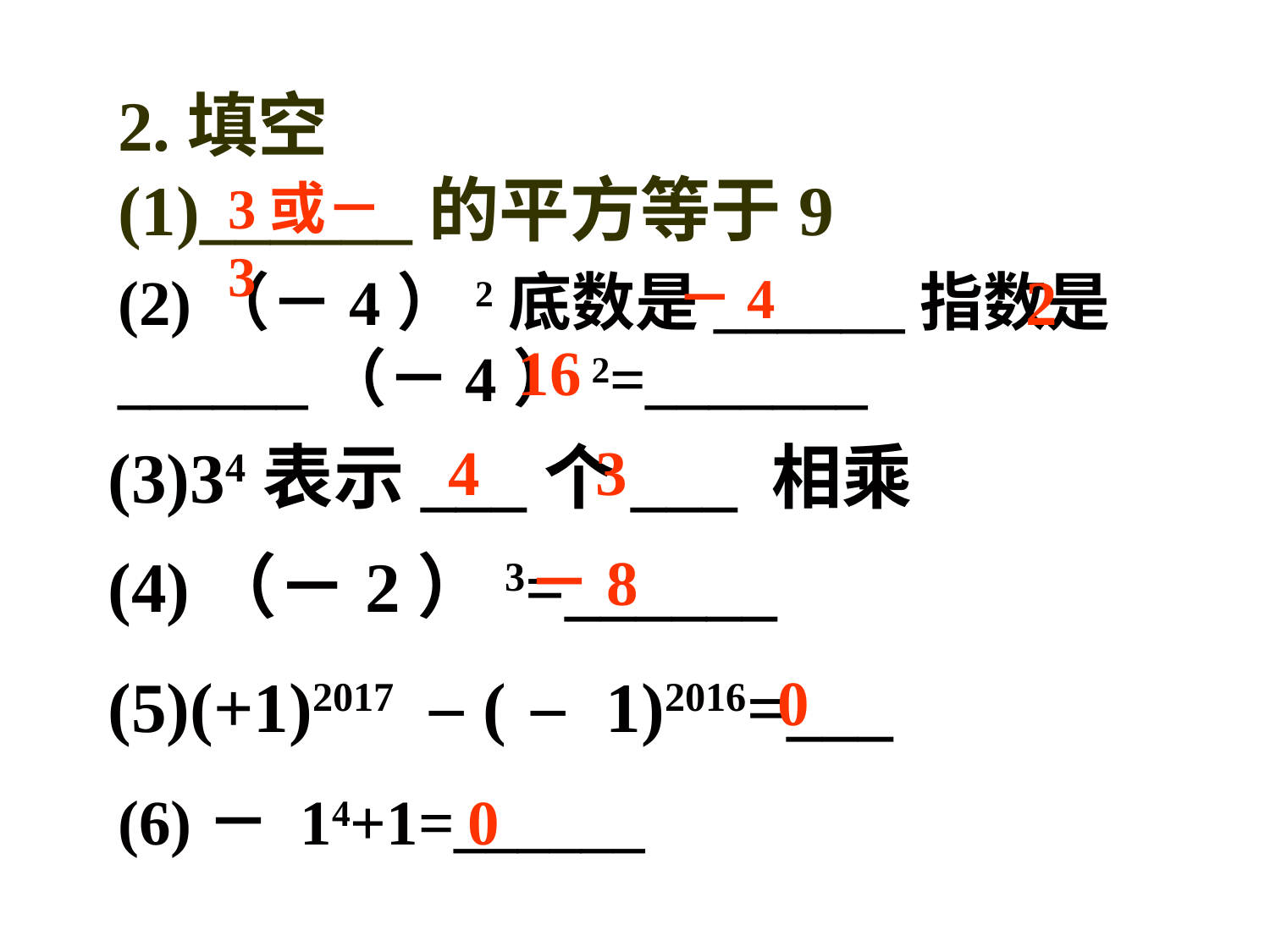

2.填空
(1)______的平方等于9
3或－3
(2)（－4）2底数是______指数是______（－4）2=_______
－4
2
16
(3)34表示___个___ 相乘
4
3
(4)（－2）3=______
－8
(5)(+1)2017 －(－ 1)2016=___
0
(6)－ 14+1=______
0